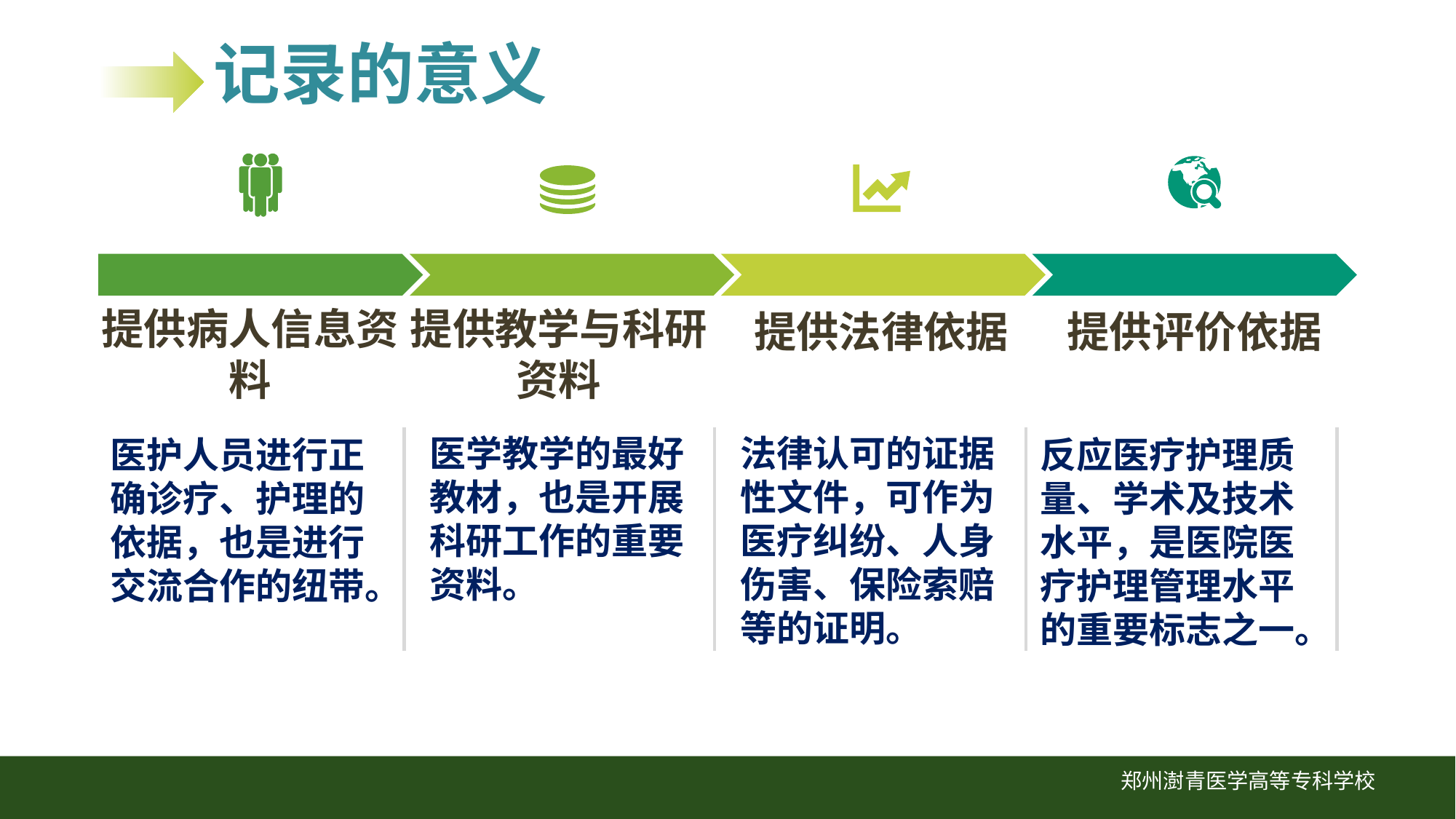

记录的意义

提供病人信息资料
提供教学与科研资料
提供评价依据
提供法律依据
医学教学的最好教材，也是开展科研工作的重要资料。
法律认可的证据性文件，可作为医疗纠纷、人身伤害、保险索赔等的证明。
医护人员进行正确诊疗、护理的依据，也是进行交流合作的纽带。
反应医疗护理质量、学术及技术水平，是医院医疗护理管理水平的重要标志之一。
郑州澍青医学高等专科学校